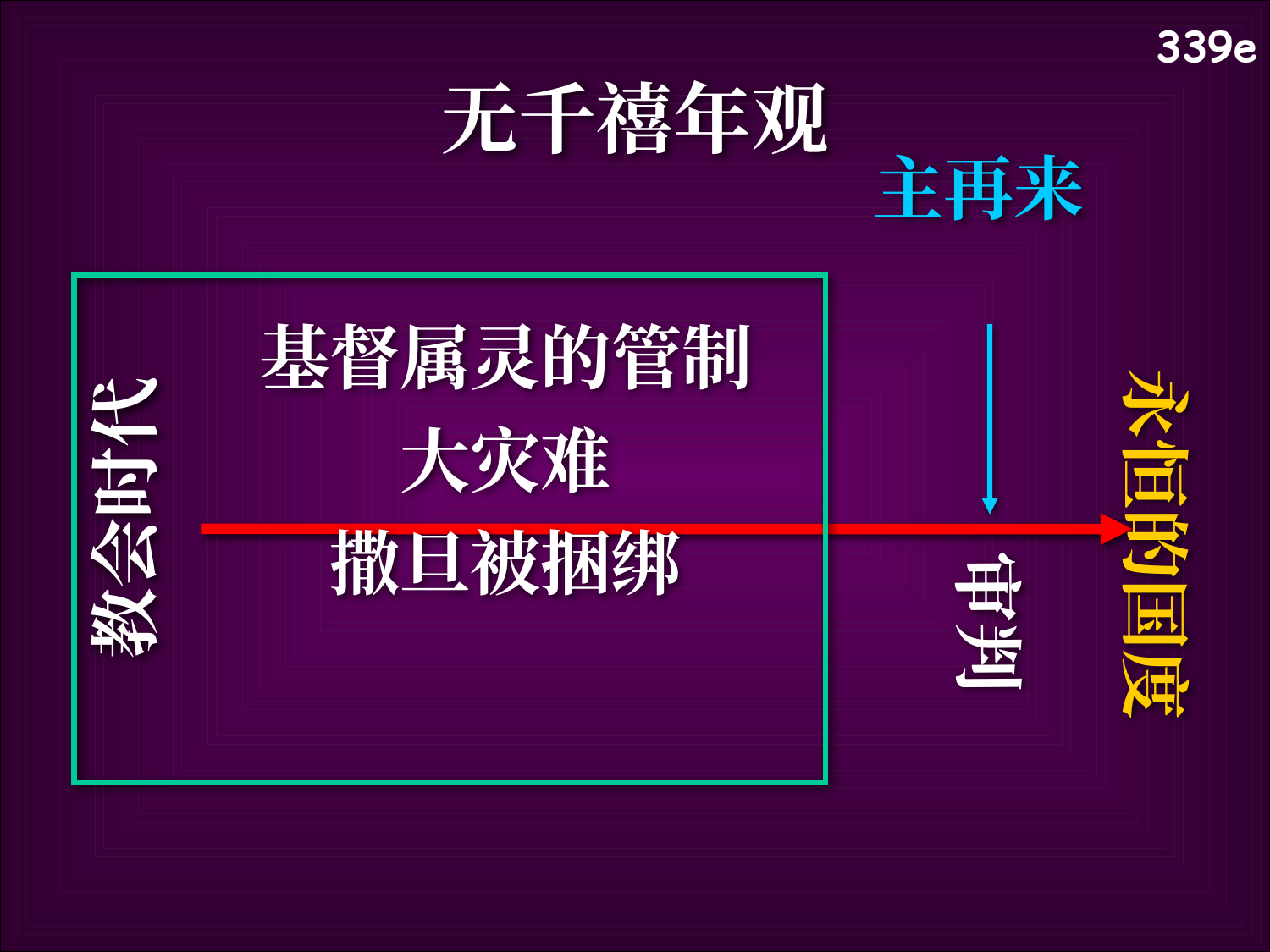

339e
无千禧年观
主再来

基督属灵的管制
大灾难
撒旦被捆绑

教会时代
永恒的国度

审判